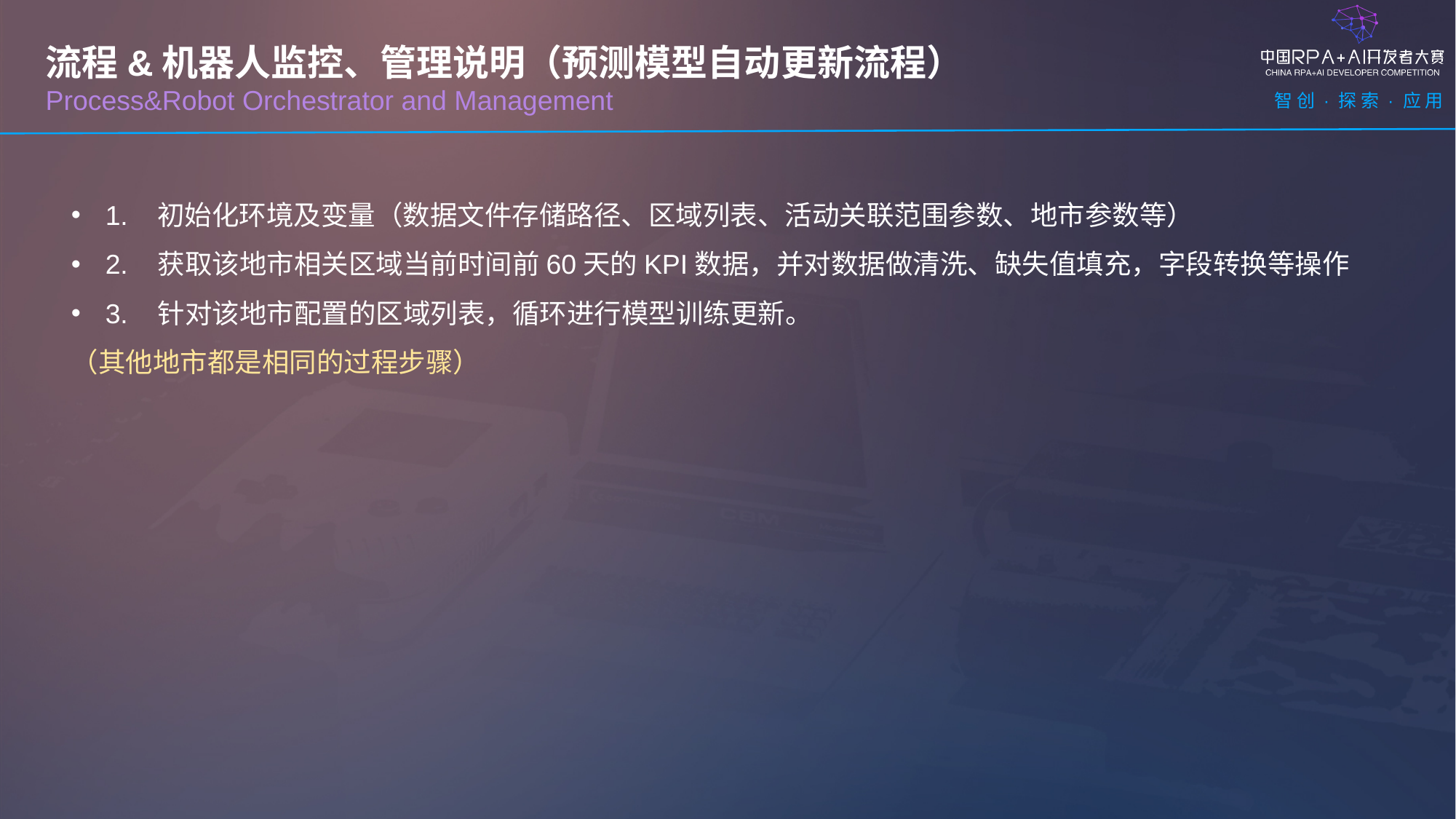

流程&机器人监控、管理说明（预测模型自动更新流程）
Process&Robot Orchestrator and Management
1.   初始化环境及变量（数据文件存储路径、区域列表、活动关联范围参数、地市参数等）
2.   获取该地市相关区域当前时间前60天的KPI数据，并对数据做清洗、缺失值填充，字段转换等操作
3.   针对该地市配置的区域列表，循环进行模型训练更新。
（其他地市都是相同的过程步骤）